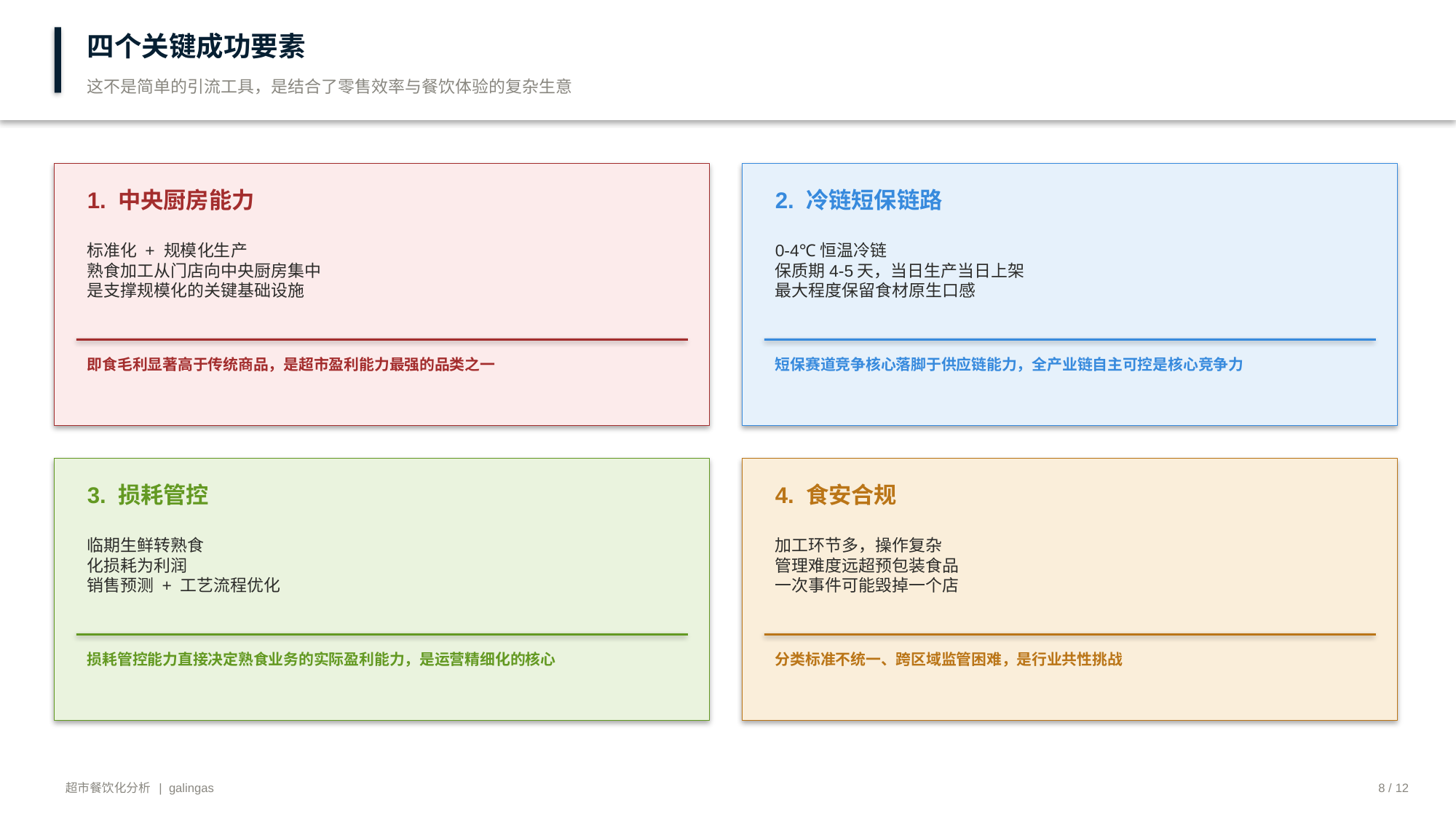

四个关键成功要素

这不是简单的引流工具，是结合了零售效率与餐饮体验的复杂生意

1. 中央厨房能力
2. 冷链短保链路
标准化 + 规模化生产
熟食加工从门店向中央厨房集中
是支撑规模化的关键基础设施
0-4℃恒温冷链
保质期4-5天，当日生产当日上架
最大程度保留食材原生口感

即食毛利显著高于传统商品，是超市盈利能力最强的品类之一
短保赛道竞争核心落脚于供应链能力，全产业链自主可控是核心竞争力

3. 损耗管控
4. 食安合规
临期生鲜转熟食
化损耗为利润
销售预测 + 工艺流程优化
加工环节多，操作复杂
管理难度远超预包装食品
一次事件可能毁掉一个店

损耗管控能力直接决定熟食业务的实际盈利能力，是运营精细化的核心
分类标准不统一、跨区域监管困难，是行业共性挑战
超市餐饮化分析  |  galingas
8 / 12